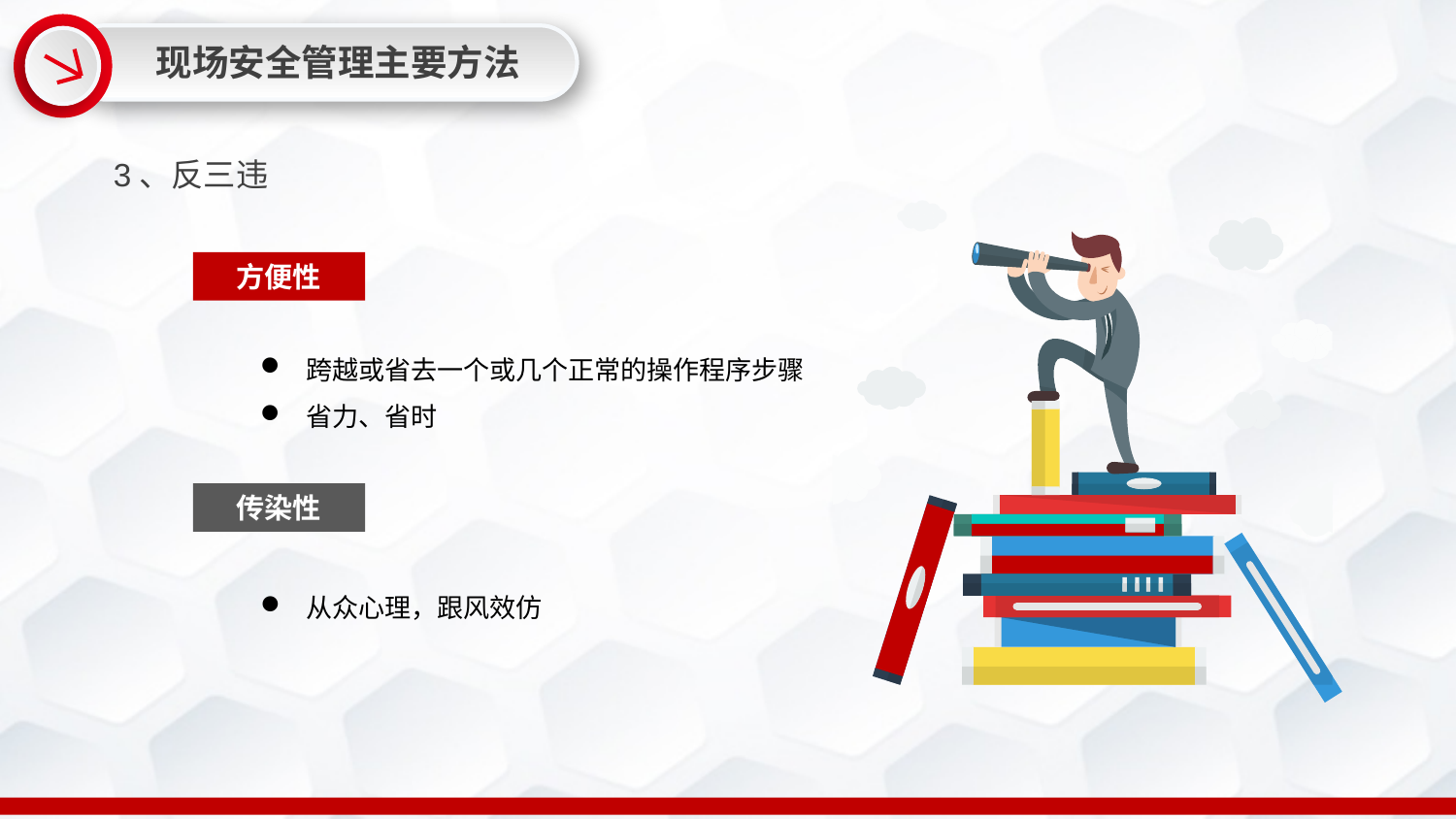

现场安全管理主要方法
3、反三违

方便性
跨越或省去一个或几个正常的操作程序步骤
省力、省时
传染性
从众心理，跟风效仿